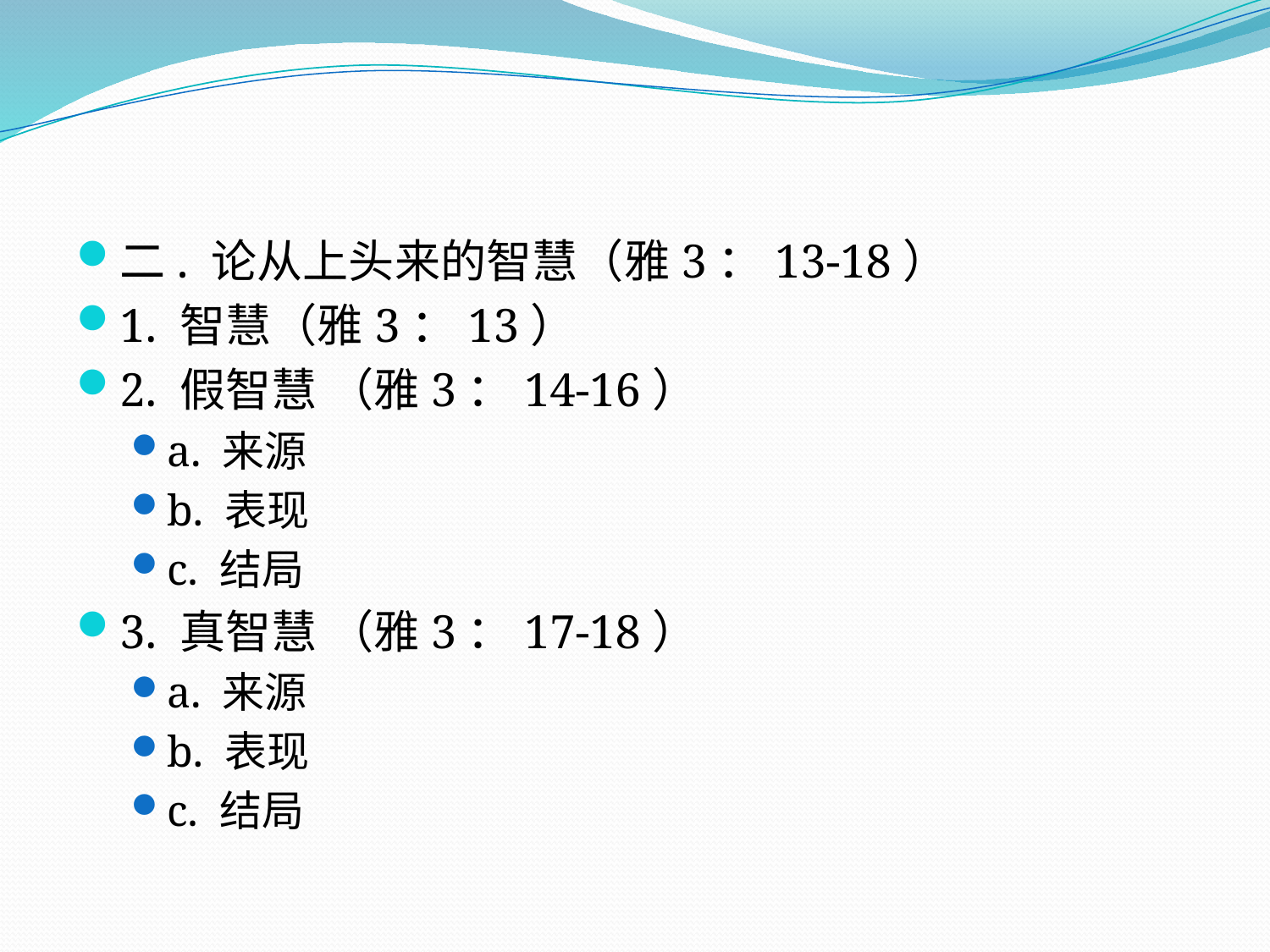

二. 论从上头来的智慧（雅3：13-18）
1. 智慧（雅3：13）
2. 假智慧 （雅3：14-16）
a. 来源
b. 表现
c. 结局
3. 真智慧 （雅3：17-18）
a. 来源
b. 表现
c. 结局